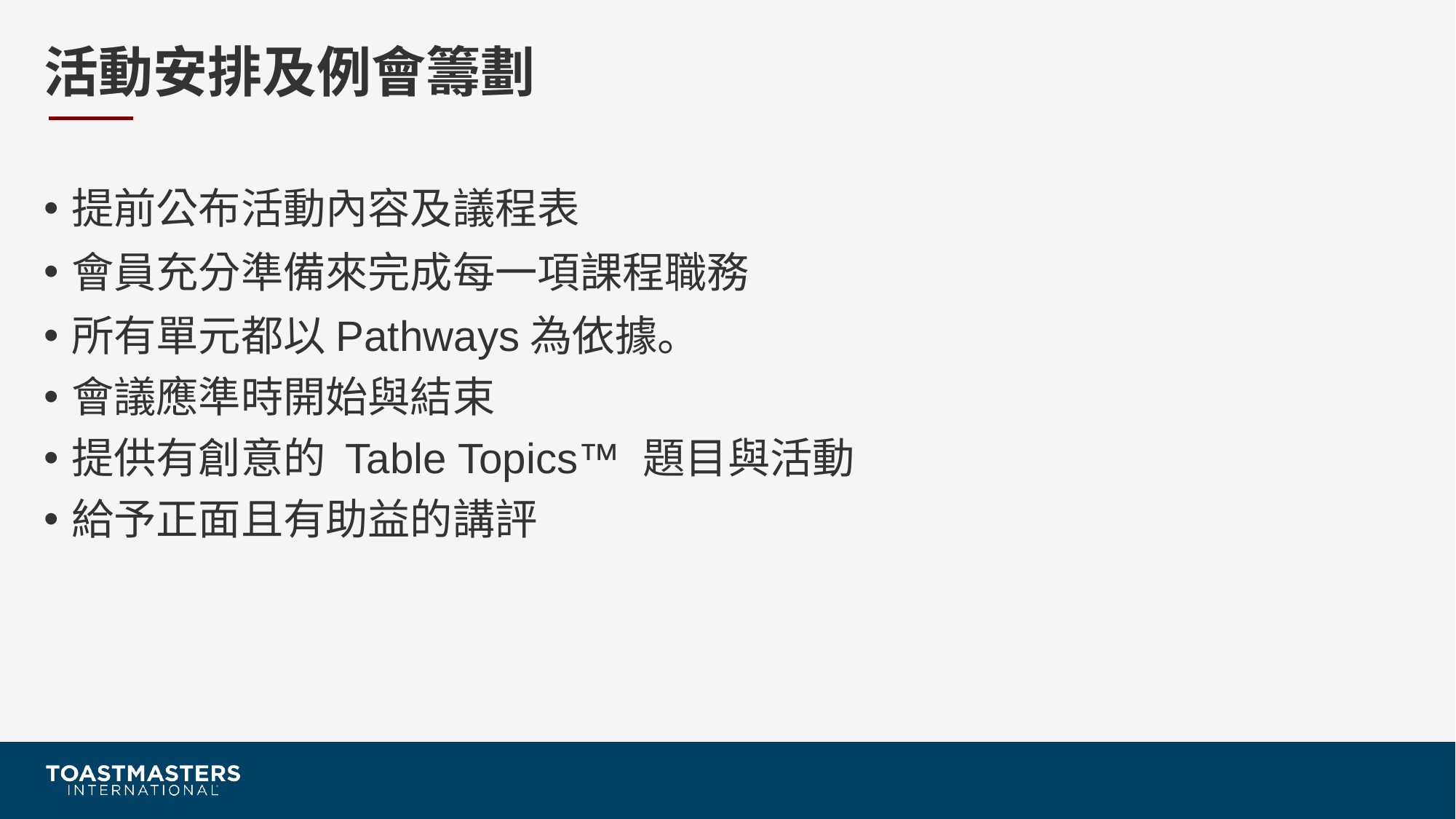

# 活動安排及例會籌劃
提前公布活動內容及議程表
會員充分準備來完成每一項課程職務
所有單元都以Pathways為依據。
會議應準時開始與結束
提供有創意的 Table Topics™ 題目與活動
給予正面且有助益的講評